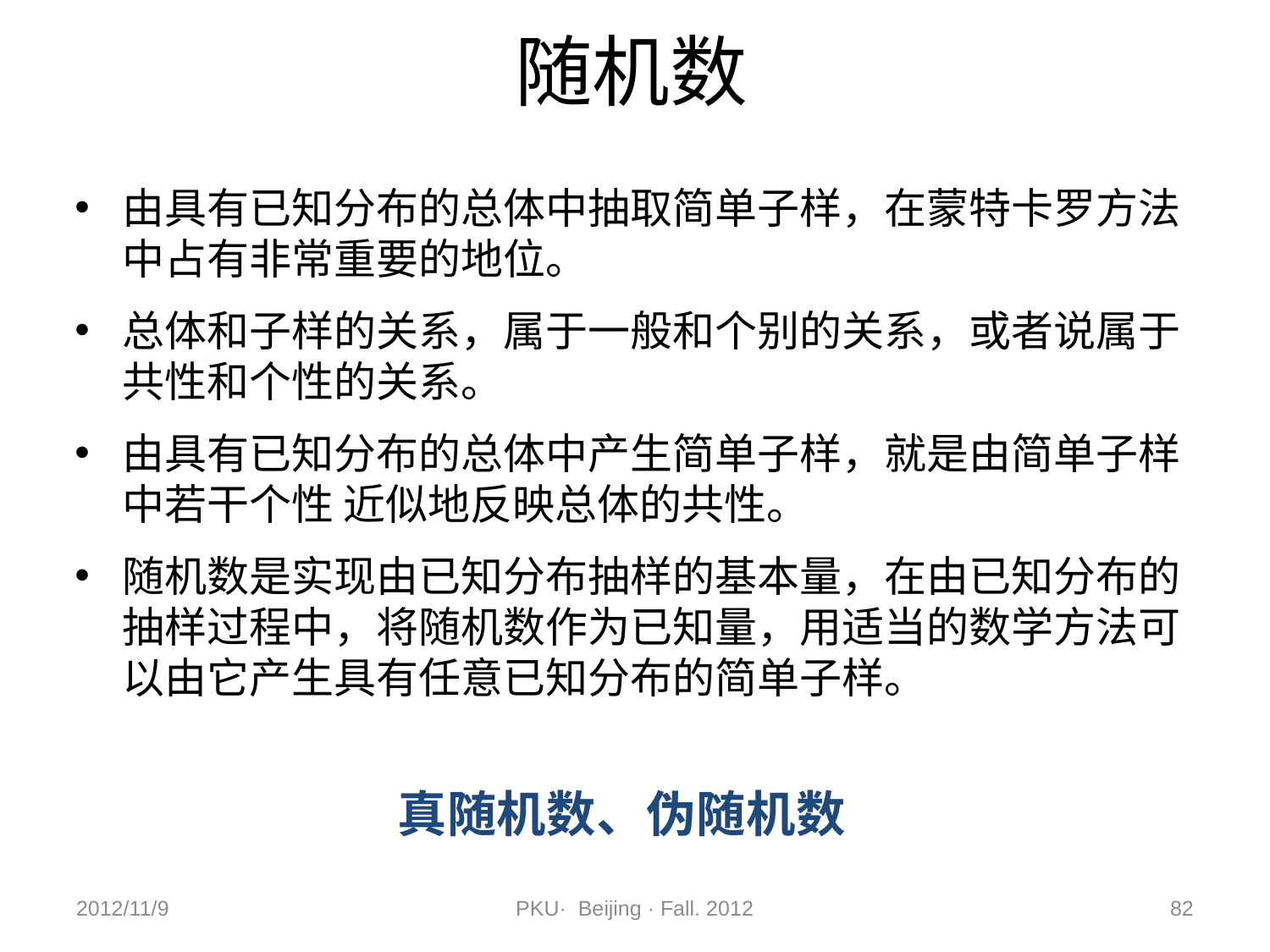

# 随机数
由具有已知分布的总体中抽取简单子样，在蒙特卡罗方法中占有非常重要的地位。
总体和子样的关系，属于一般和个别的关系，或者说属于共性和个性的关系。
由具有已知分布的总体中产生简单子样，就是由简单子样中若干个性 近似地反映总体的共性。
随机数是实现由已知分布抽样的基本量，在由已知分布的抽样过程中，将随机数作为已知量，用适当的数学方法可以由它产生具有任意已知分布的简单子样。
真随机数、伪随机数
2012/11/9
PKU·  Beijing · Fall. 2012
82